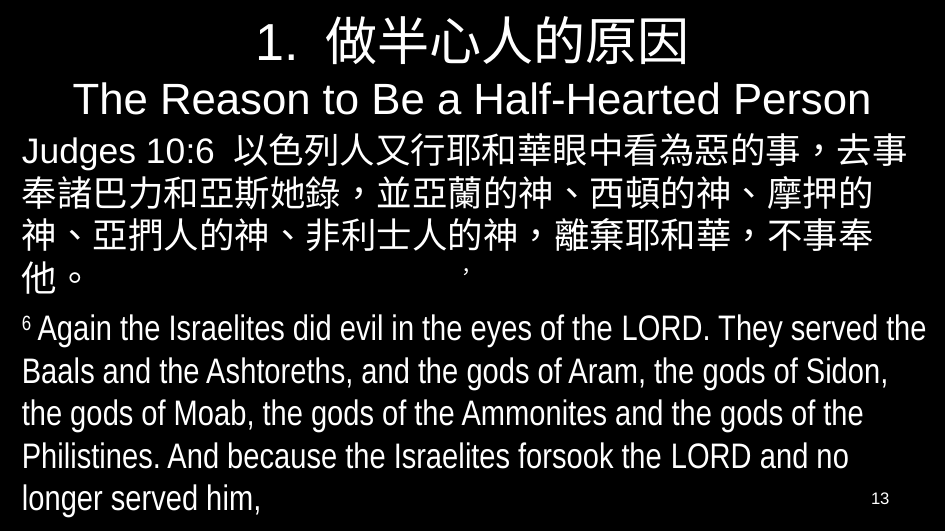

# 1. 做半心人的原因 The Reason to Be a Half-Hearted Person
Judges 10:6 以色列人又行耶和華眼中看為惡的事，去事奉諸巴力和亞斯她錄，並亞蘭的神、西頓的神、摩押的神、亞捫人的神、非利士人的神，離棄耶和華，不事奉他。
6 Again the Israelites did evil in the eyes of the Lord. They served the Baals and the Ashtoreths, and the gods of Aram, the gods of Sidon, the gods of Moab, the gods of the Ammonites and the gods of the Philistines. And because the Israelites forsook the Lord and no longer served him,

，
13